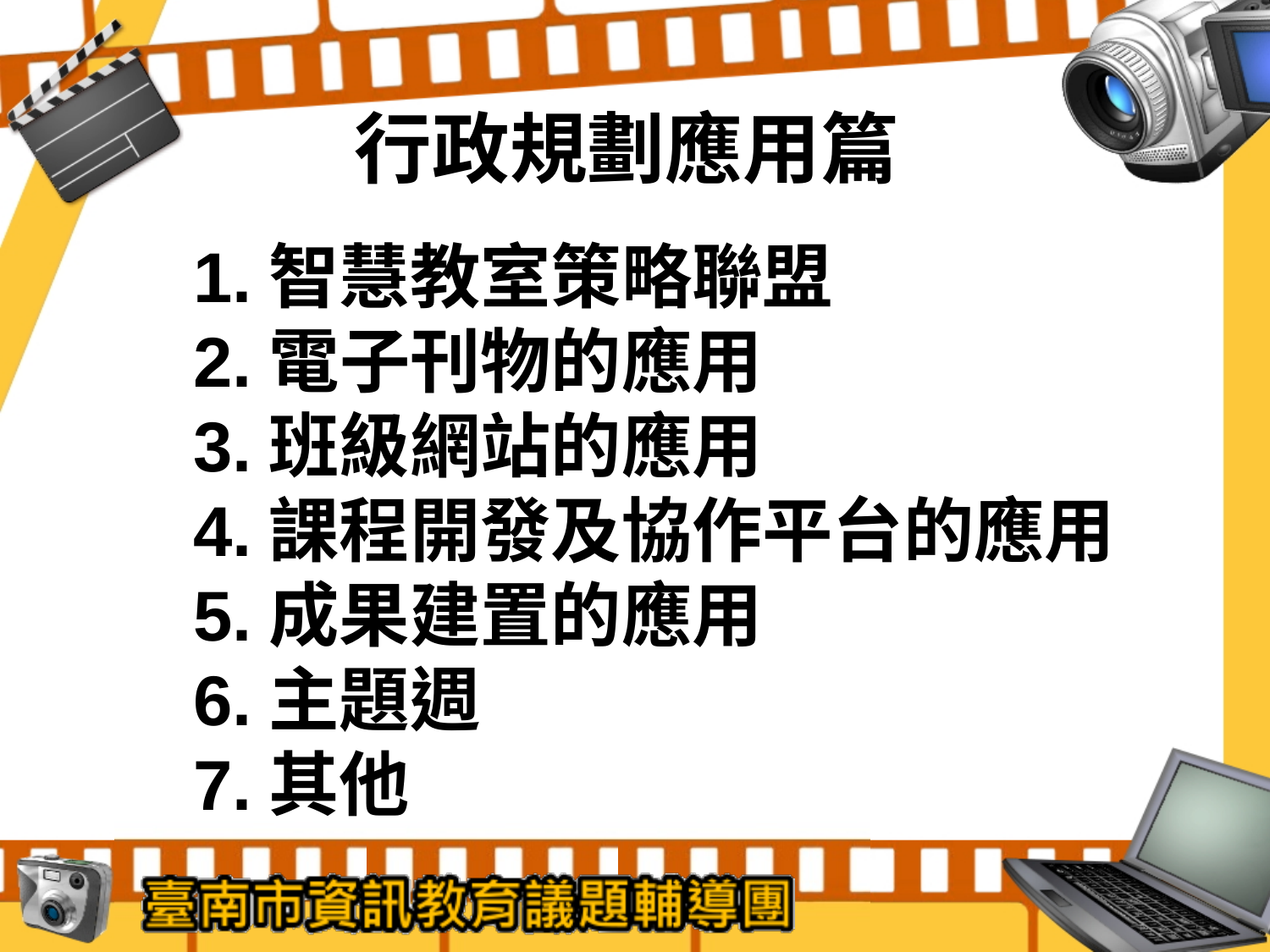

# 行政規劃應用篇
1.智慧教室策略聯盟
2.電子刊物的應用
3.班級網站的應用
4.課程開發及協作平台的應用
5.成果建置的應用
6.主題週
7.其他